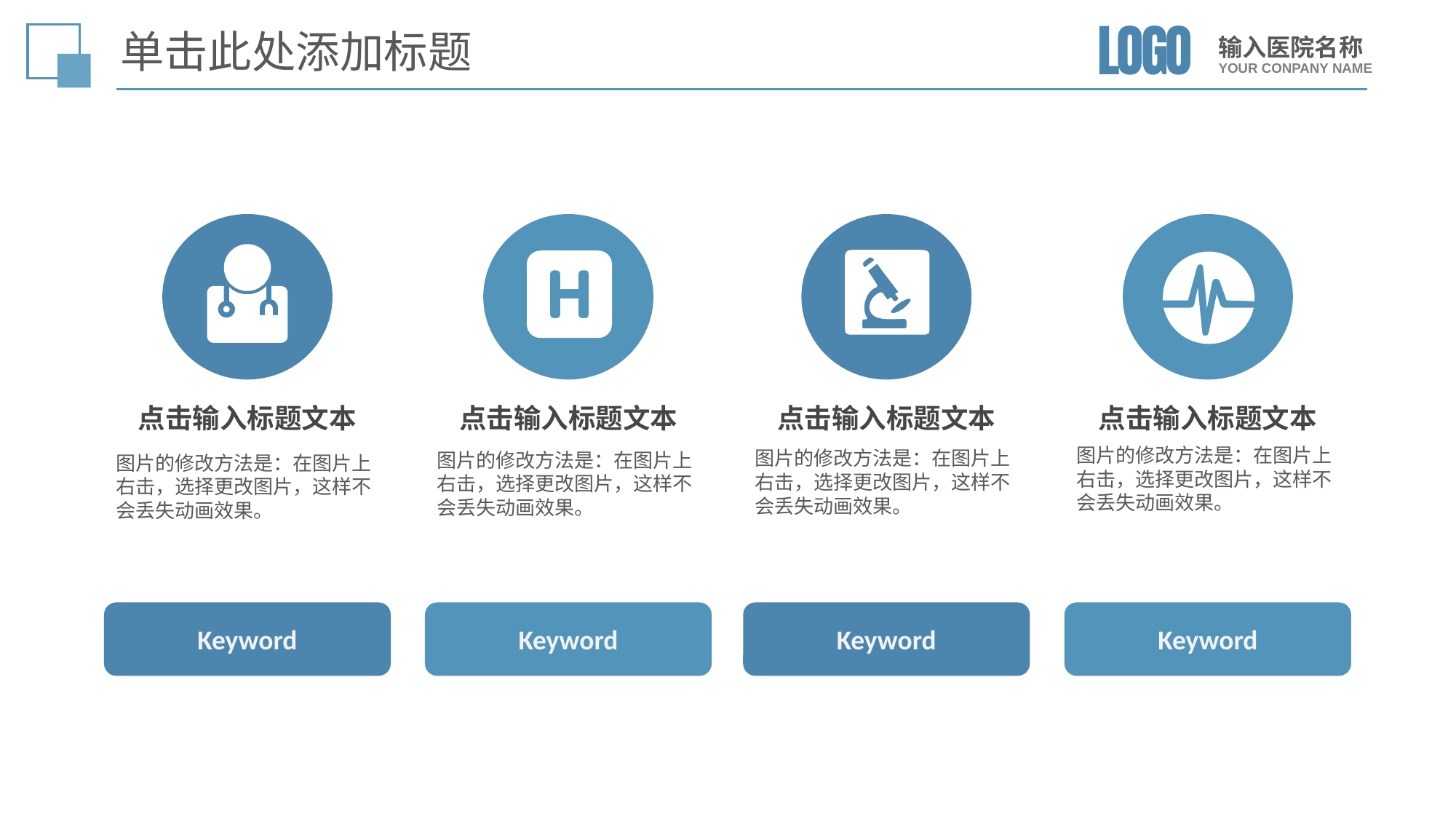

LOGO
输入医院名称
YOUR CONPANY NAME

单击此处添加标题

点击输入标题文本
图片的修改方法是：在图片上右击，选择更改图片，这样不会丢失动画效果。
点击输入标题文本
图片的修改方法是：在图片上右击，选择更改图片，这样不会丢失动画效果。
点击输入标题文本
图片的修改方法是：在图片上右击，选择更改图片，这样不会丢失动画效果。
点击输入标题文本
图片的修改方法是：在图片上右击，选择更改图片，这样不会丢失动画效果。
Keyword
Keyword
Keyword
Keyword